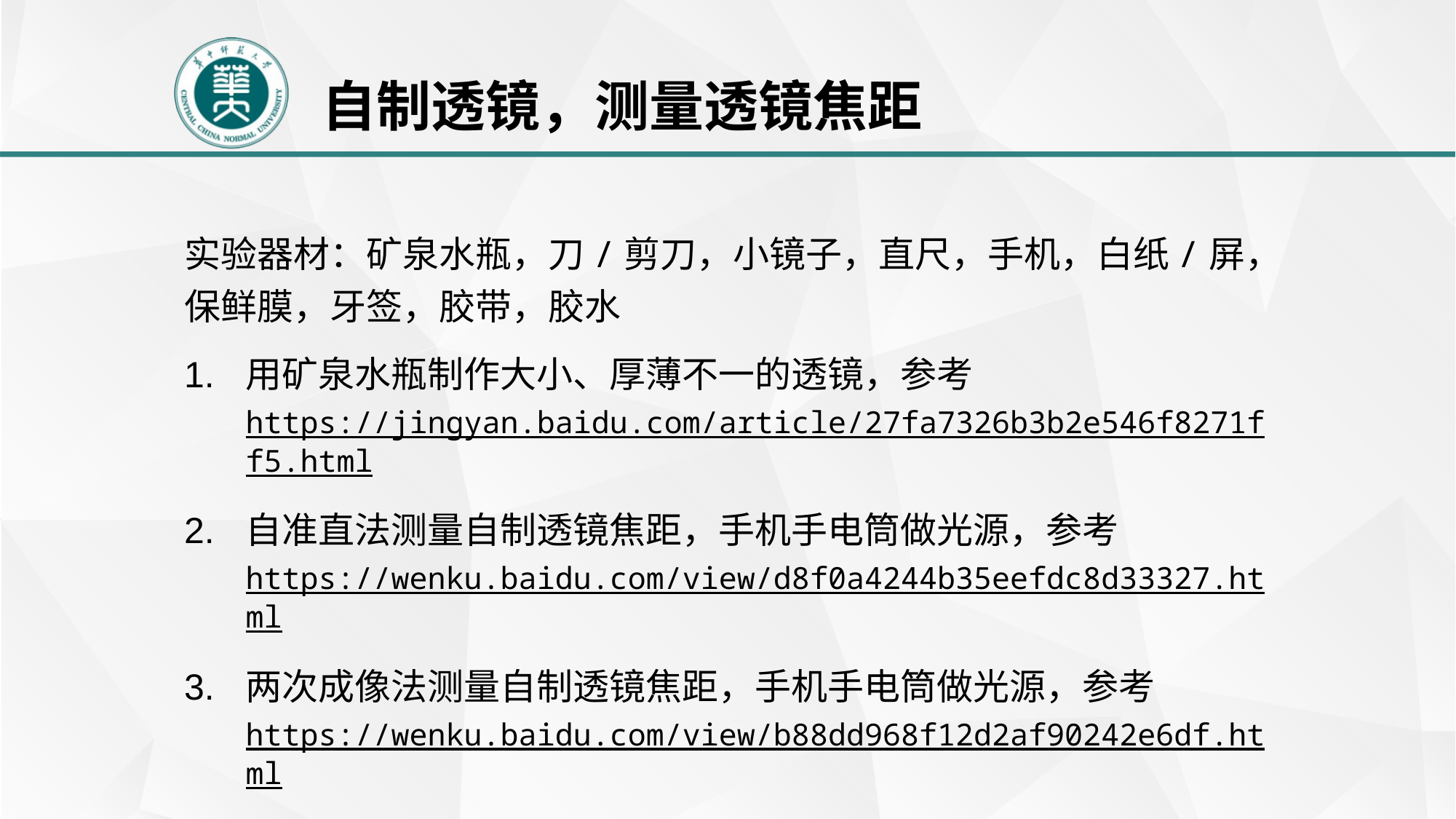

自制透镜，测量透镜焦距
实验器材：矿泉水瓶，刀/剪刀，小镜子，直尺，手机，白纸/屏，保鲜膜，牙签，胶带，胶水
用矿泉水瓶制作大小、厚薄不一的透镜，参考https://jingyan.baidu.com/article/27fa7326b3b2e546f8271ff5.html
自准直法测量自制透镜焦距，手机手电筒做光源，参考https://wenku.baidu.com/view/d8f0a4244b35eefdc8d33327.html
两次成像法测量自制透镜焦距，手机手电筒做光源，参考https://wenku.baidu.com/view/b88dd968f12d2af90242e6df.html